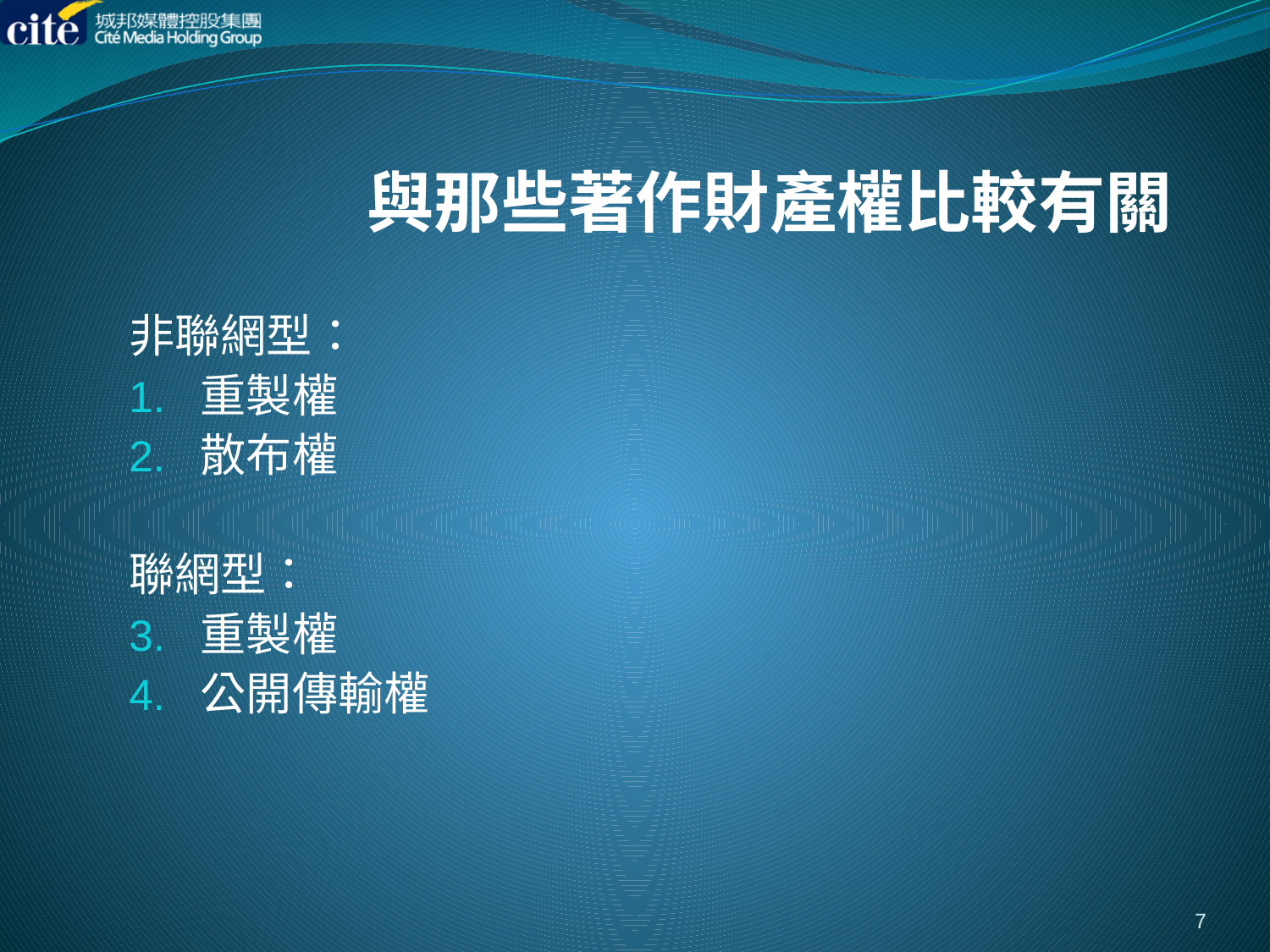

# 與那些著作財產權比較有關

非聯網型：
重製權
散布權

聯網型：
重製權
公開傳輸權

7